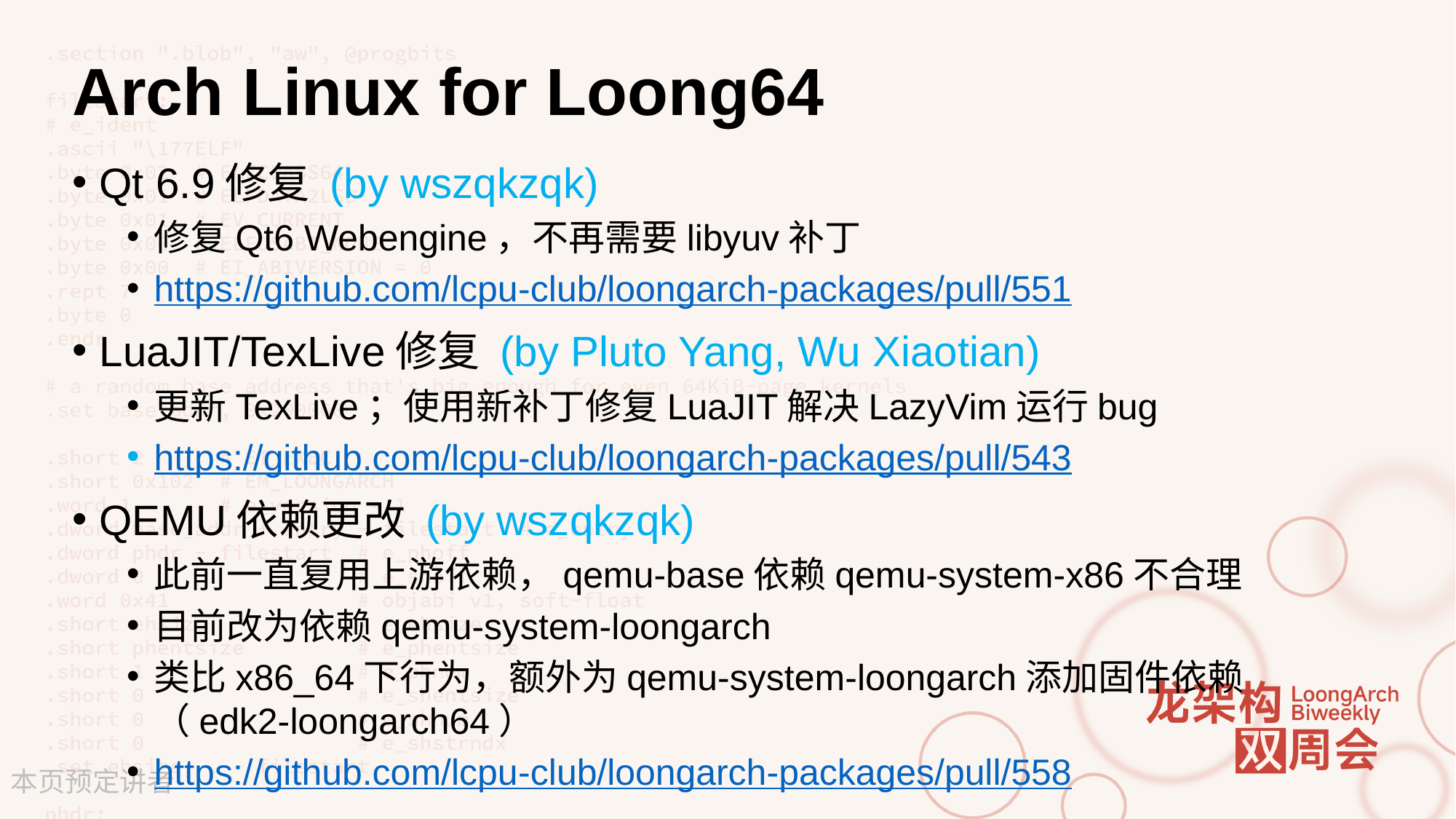

# Arch Linux for Loong64
Qt 6.9修复 (by wszqkzqk)
修复Qt6 Webengine，不再需要libyuv补丁
https://github.com/lcpu-club/loongarch-packages/pull/551
LuaJIT/TexLive修复 (by Pluto Yang, Wu Xiaotian)
更新TexLive；使用新补丁修复LuaJIT解决LazyVim运行bug
https://github.com/lcpu-club/loongarch-packages/pull/543
QEMU依赖更改 (by wszqkzqk)
此前一直复用上游依赖，qemu-base依赖qemu-system-x86不合理
目前改为依赖qemu-system-loongarch
类比x86_64下行为，额外为qemu-system-loongarch添加固件依赖（edk2-loongarch64）
https://github.com/lcpu-club/loongarch-packages/pull/558